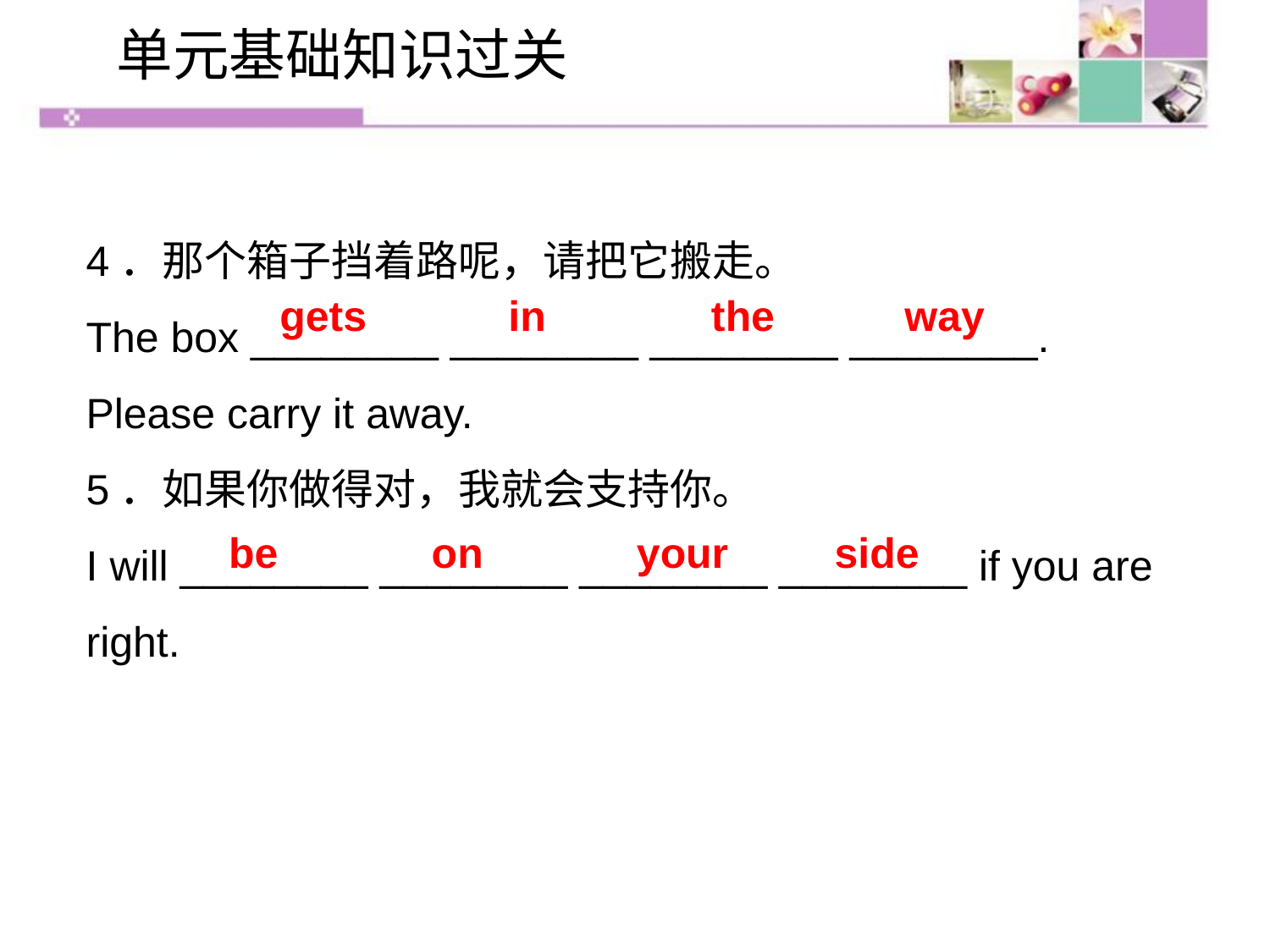

单元基础知识过关
4．那个箱子挡着路呢，请把它搬走。
The box ________ ________ ________ ________. Please carry it away.
5．如果你做得对，我就会支持你。
I will ________ ________ ________ ________ if you are right.
gets            in              the           way
be             on             your         side